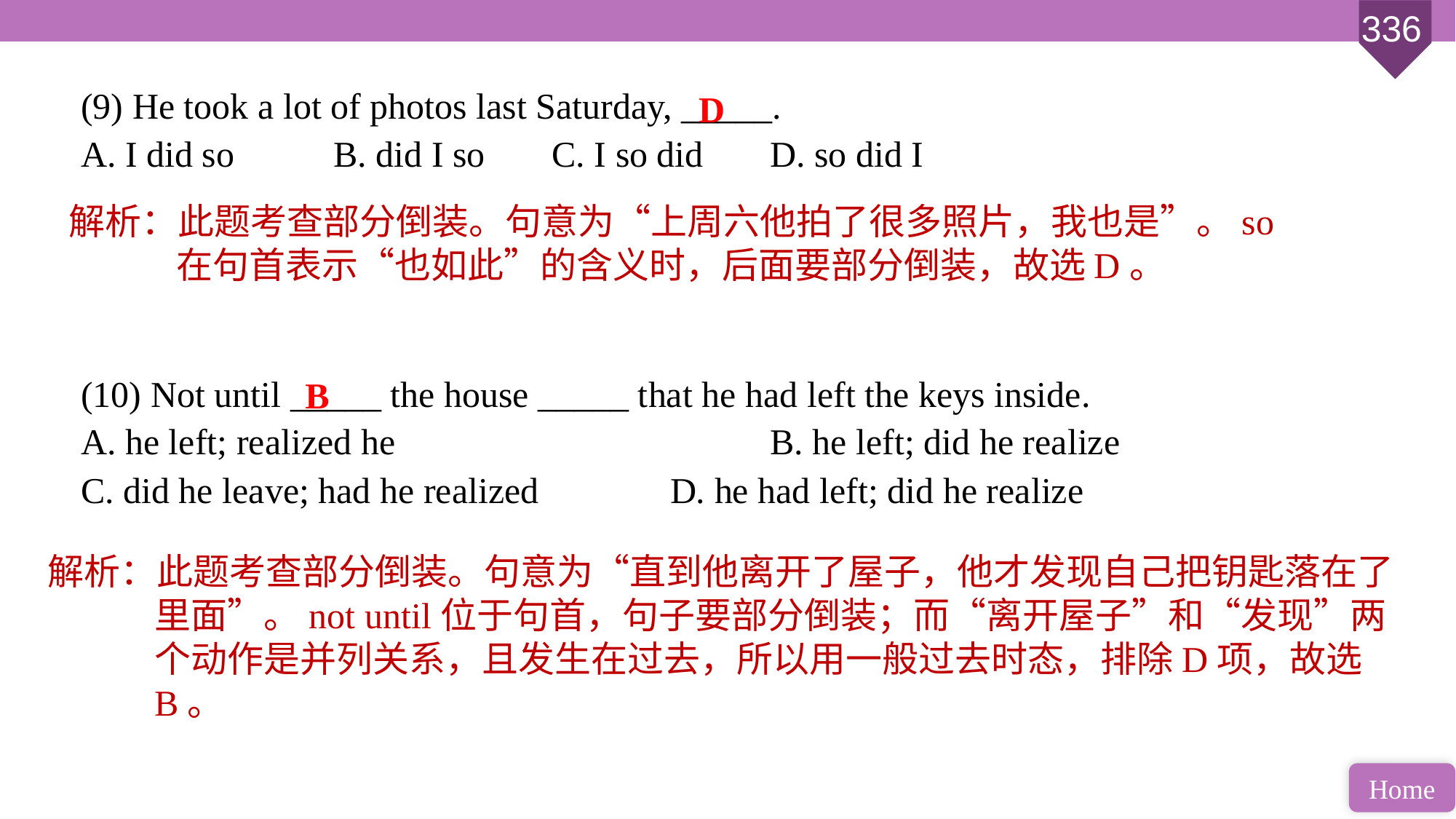

(9) He took a lot of photos last Saturday, _____.
A. I did so 	B. did I so 	C. I so did 	D. so did I

(10) Not until _____ the house _____ that he had left the keys inside.
A. he left; realized he 				B. he left; did he realize
C. did he leave; had he realized		 D. he had left; did he realize
D
解析：此题考查部分倒装。句意为“上周六他拍了很多照片，我也是”。so在句首表示“也如此”的含义时，后面要部分倒装，故选D。
B
解析：此题考查部分倒装。句意为“直到他离开了屋子，他才发现自己把钥匙落在了里面”。not until位于句首，句子要部分倒装；而“离开屋子”和“发现”两个动作是并列关系，且发生在过去，所以用一般过去时态，排除D项，故选B。